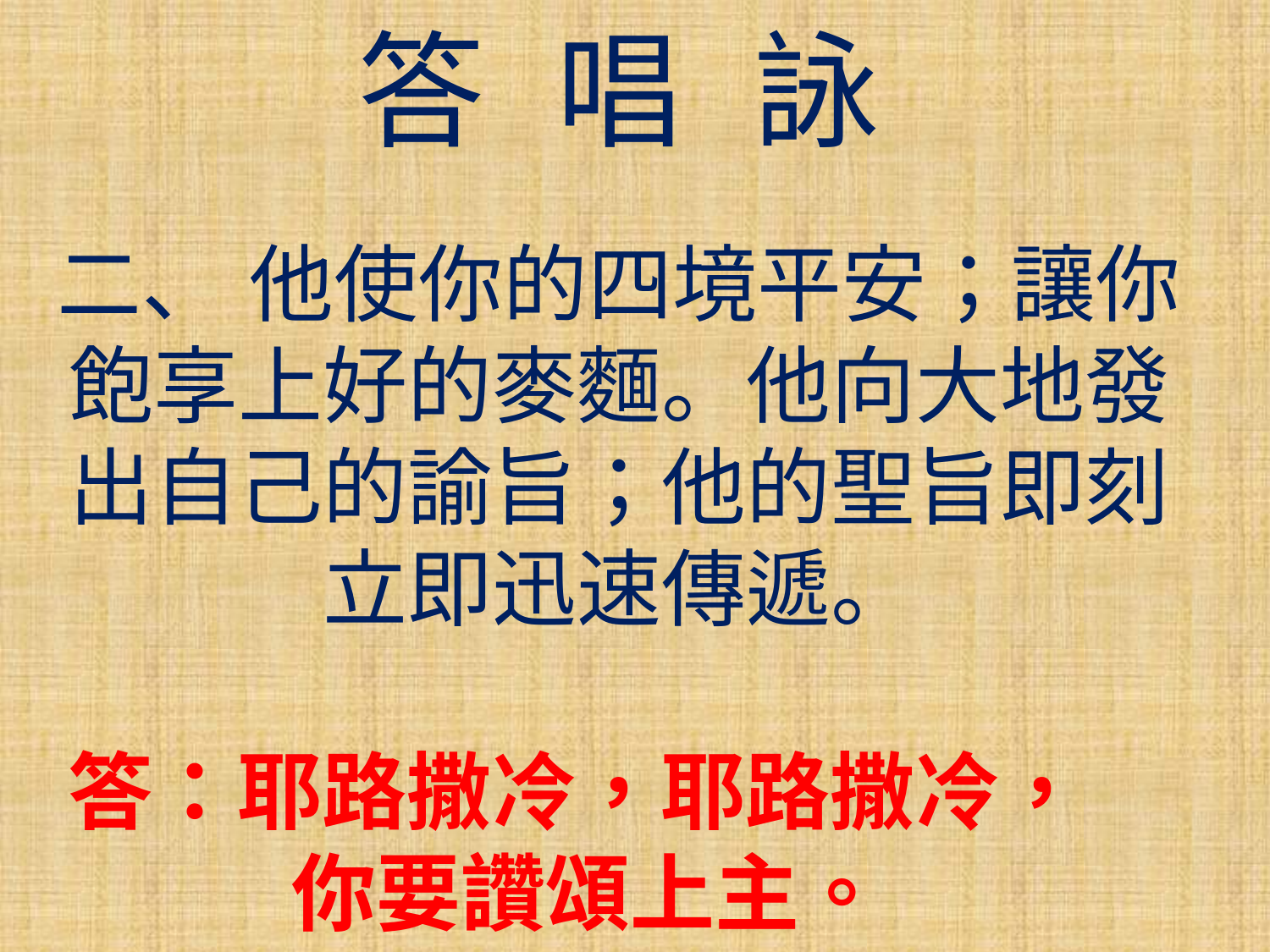

答  唱  詠

二、 他使你的四境平安；讓你飽享上好的麥麵。他向大地發出自己的諭旨；他的聖旨即刻立即迅速傳遞。

答：耶路撒冷，耶路撒冷，
	你要讚頌上主。